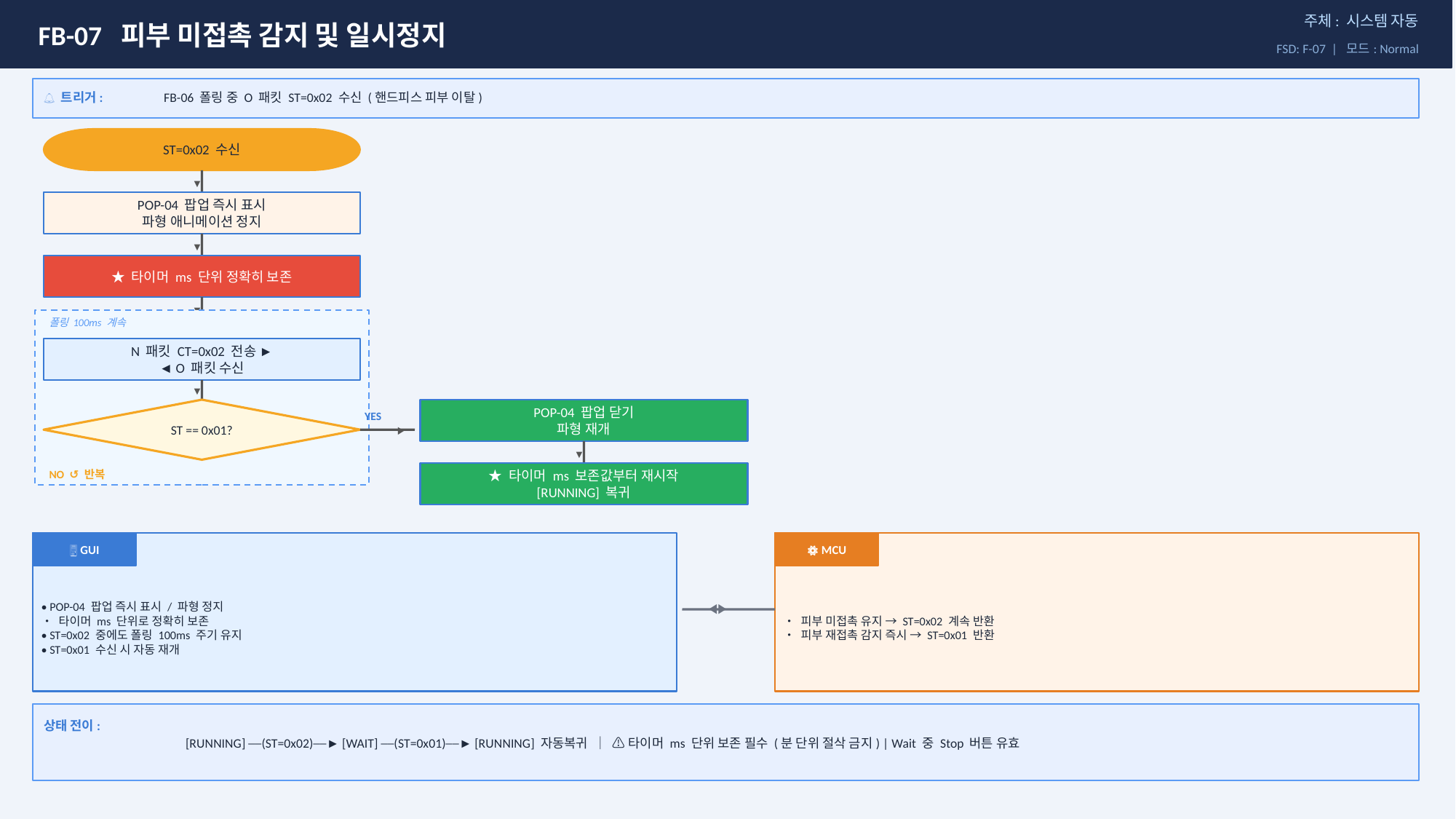

FB-07  피부 미접촉 감지 및 일시정지
주체: 시스템 자동
FSD: F-07  |  모드: Normal

🔔 트리거:
FB-06 폴링 중 O 패킷 ST=0x02 수신 (핸드피스 피부 이탈)

ST=0x02 수신

▼

POP-04 팝업 즉시 표시
파형 애니메이션 정지

▼

★ 타이머 ms 단위 정확히 보존

▼

폴링 100ms 계속

N 패킷 CT=0x02 전송 ►
◄ O 패킷 수신

▼

ST == 0x01?

POP-04 팝업 닫기
파형 재개
YES
▶

▼
NO  ↺ 반복

★ 타이머 ms 보존값부터 재시작
[RUNNING] 복귀

🖥 GUI

⚙ MCU
• POP-04 팝업 즉시 표시 / 파형 정지
• 타이머 ms 단위로 정확히 보존
• ST=0x02 중에도 폴링 100ms 주기 유지
• ST=0x01 수신 시 자동 재개
• 피부 미접촉 유지 → ST=0x02 계속 반환
• 피부 재접촉 감지 즉시 → ST=0x01 반환
◀▶

상태 전이:
[RUNNING] ──(ST=0x02)──► [WAIT] ──(ST=0x01)──► [RUNNING] 자동복귀  │  ⚠ 타이머 ms 단위 보존 필수 (분 단위 절삭 금지) | Wait 중 Stop 버튼 유효